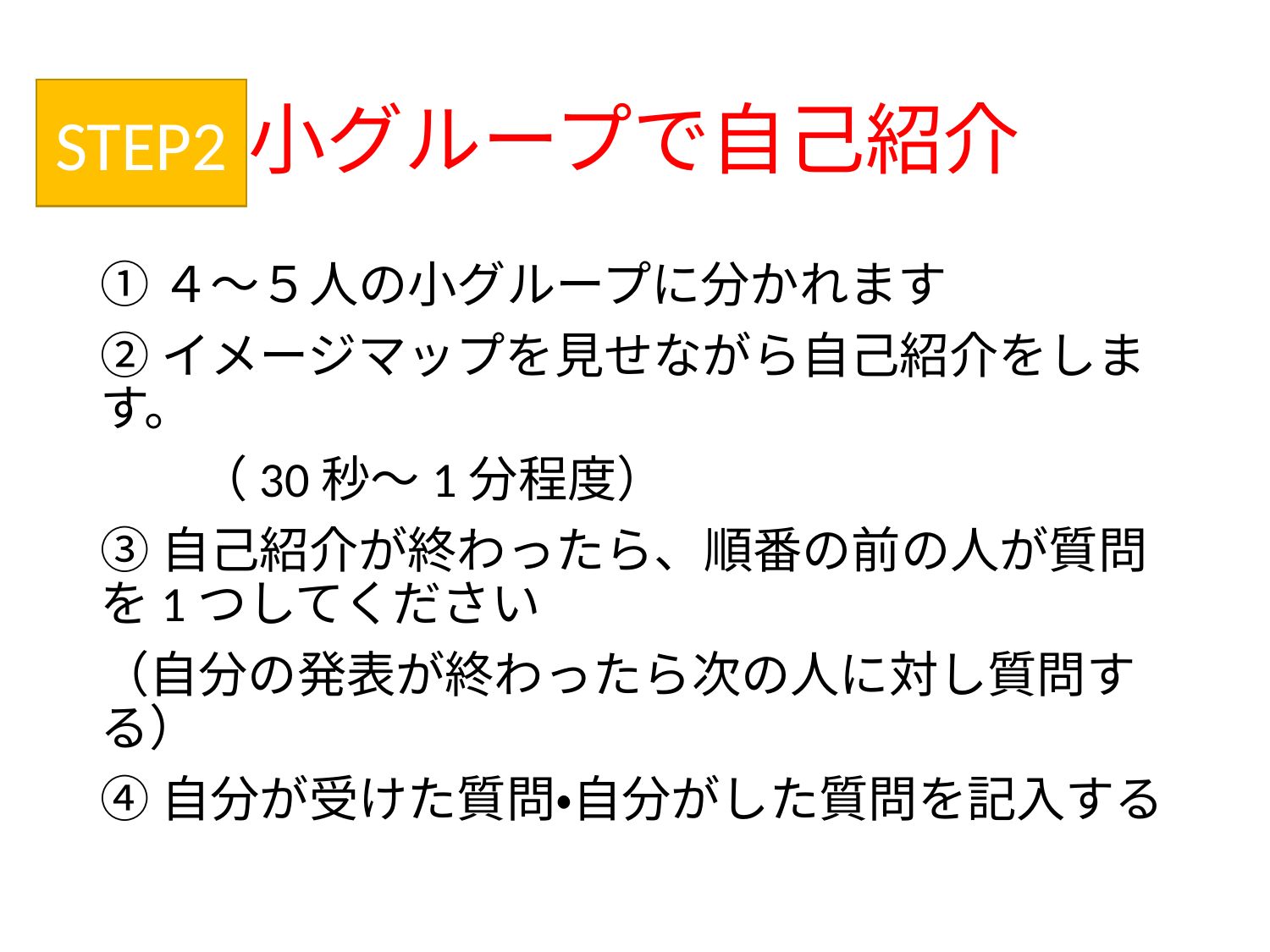

# 小グループで自己紹介
STEP2
①４～５人の小グループに分かれます
②イメージマップを見せながら自己紹介をします。
　　（30秒～1分程度）
③自己紹介が終わったら、順番の前の人が質問を1つしてください
（自分の発表が終わったら次の人に対し質問する）
④自分が受けた質問・自分がした質問を記入する